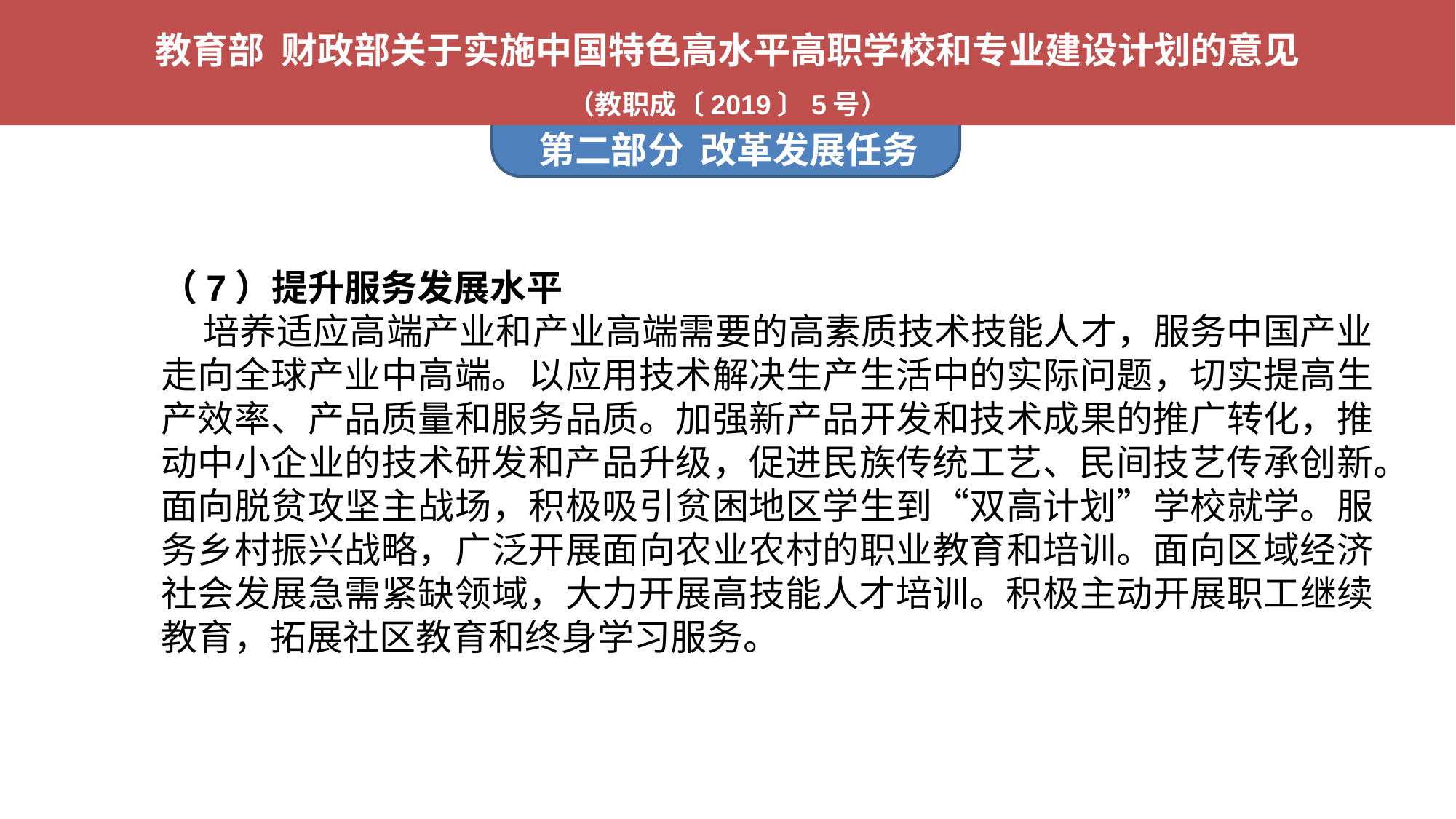

教育部  财政部关于实施中国特色高水平高职学校和专业建设计划的意见
（教职成〔2019〕5号）

第二部分  改革发展任务
（7）提升服务发展水平
    培养适应高端产业和产业高端需要的高素质技术技能人才，服务中国产业走向全球产业中高端。以应用技术解决生产生活中的实际问题，切实提高生产效率、产品质量和服务品质。加强新产品开发和技术成果的推广转化，推动中小企业的技术研发和产品升级，促进民族传统工艺、民间技艺传承创新。面向脱贫攻坚主战场，积极吸引贫困地区学生到“双高计划”学校就学。服务乡村振兴战略，广泛开展面向农业农村的职业教育和培训。面向区域经济社会发展急需紧缺领域，大力开展高技能人才培训。积极主动开展职工继续教育，拓展社区教育和终身学习服务。